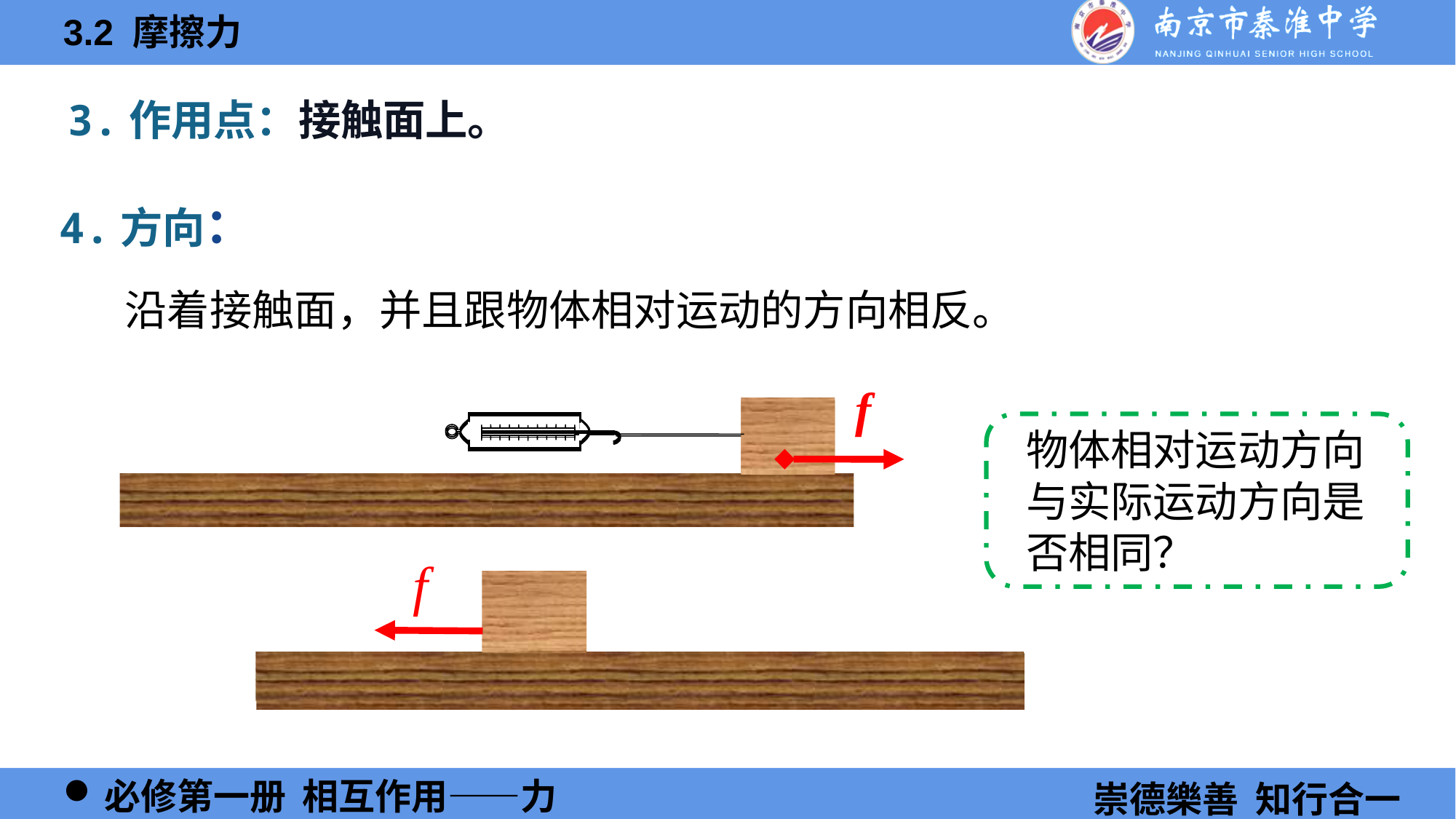

3.作用点：接触面上。

4.方向：
沿着接触面，并且跟物体相对运动的方向相反。

f

物体相对运动方向与实际运动方向是否相同？
f